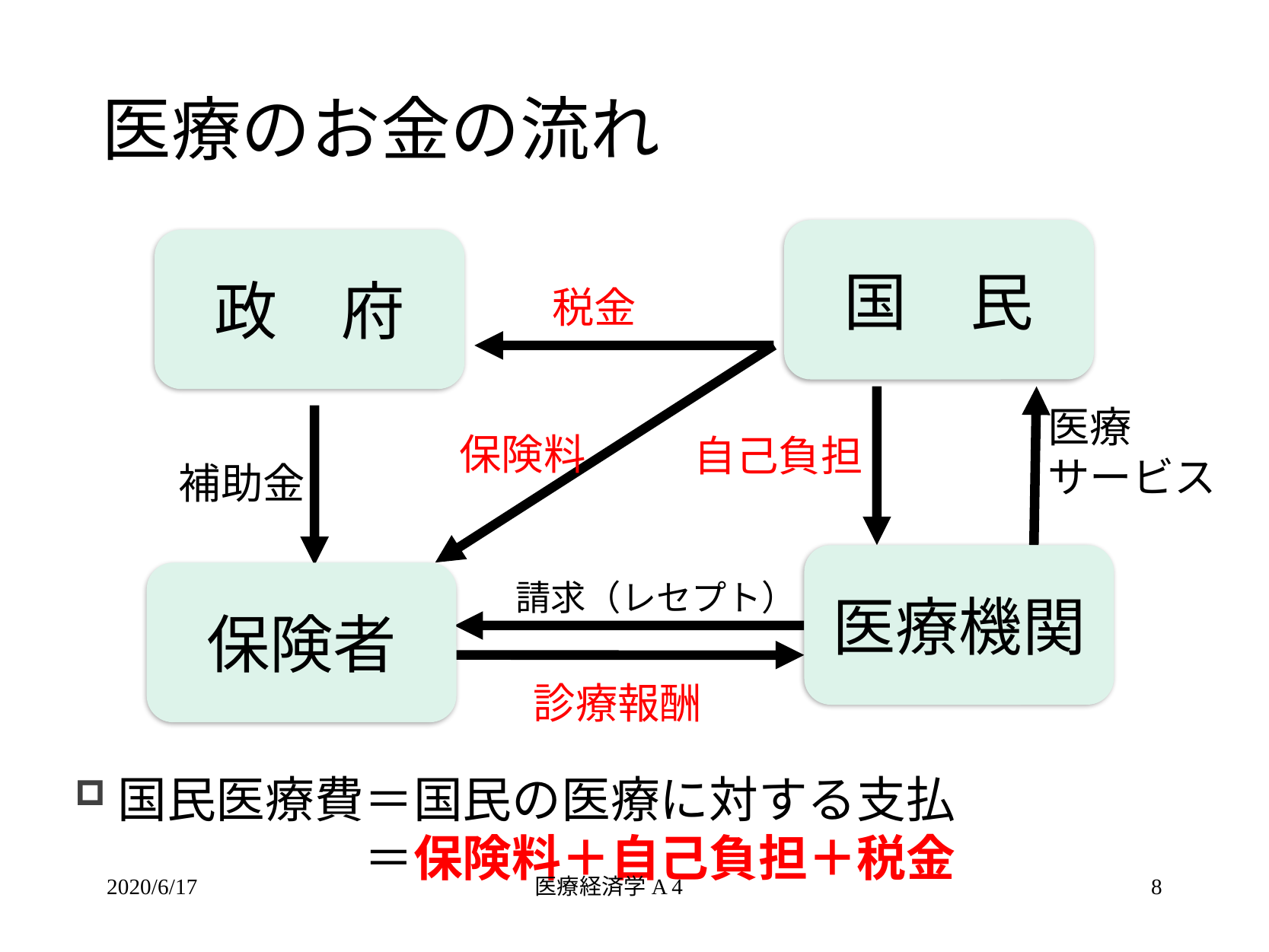

# 医療のお金の流れ
国　民
政　府
税金

医療
サービス

保険料
自己負担
補助金
医療機関
保険者
請求（レセプト）

診療報酬
国民医療費＝国民の医療に対する支払
　　　　　＝保険料＋自己負担＋税金
2020/6/17
医療経済学A 4
8